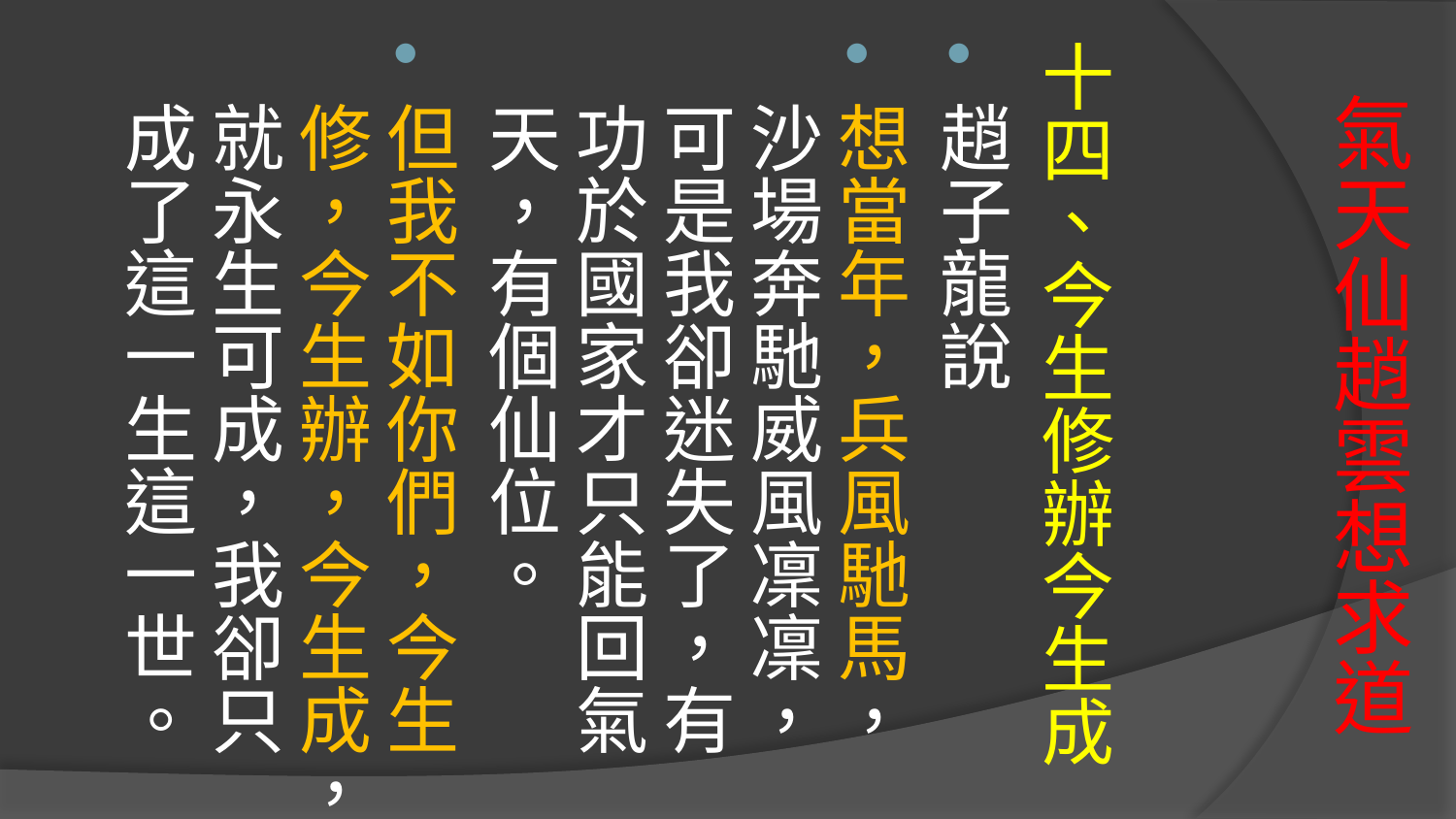

十四、今生修辦今生成
趙子龍說
想當年，兵風馳馬，沙場奔馳威風凜凜，可是我卻迷失了，有功於國家才只能回氣天，有個仙位。
但我不如你們，今生修，今生辦，今生成，就永生可成，我卻只成了這一生這一世。

# 氣天仙趙雲想求道